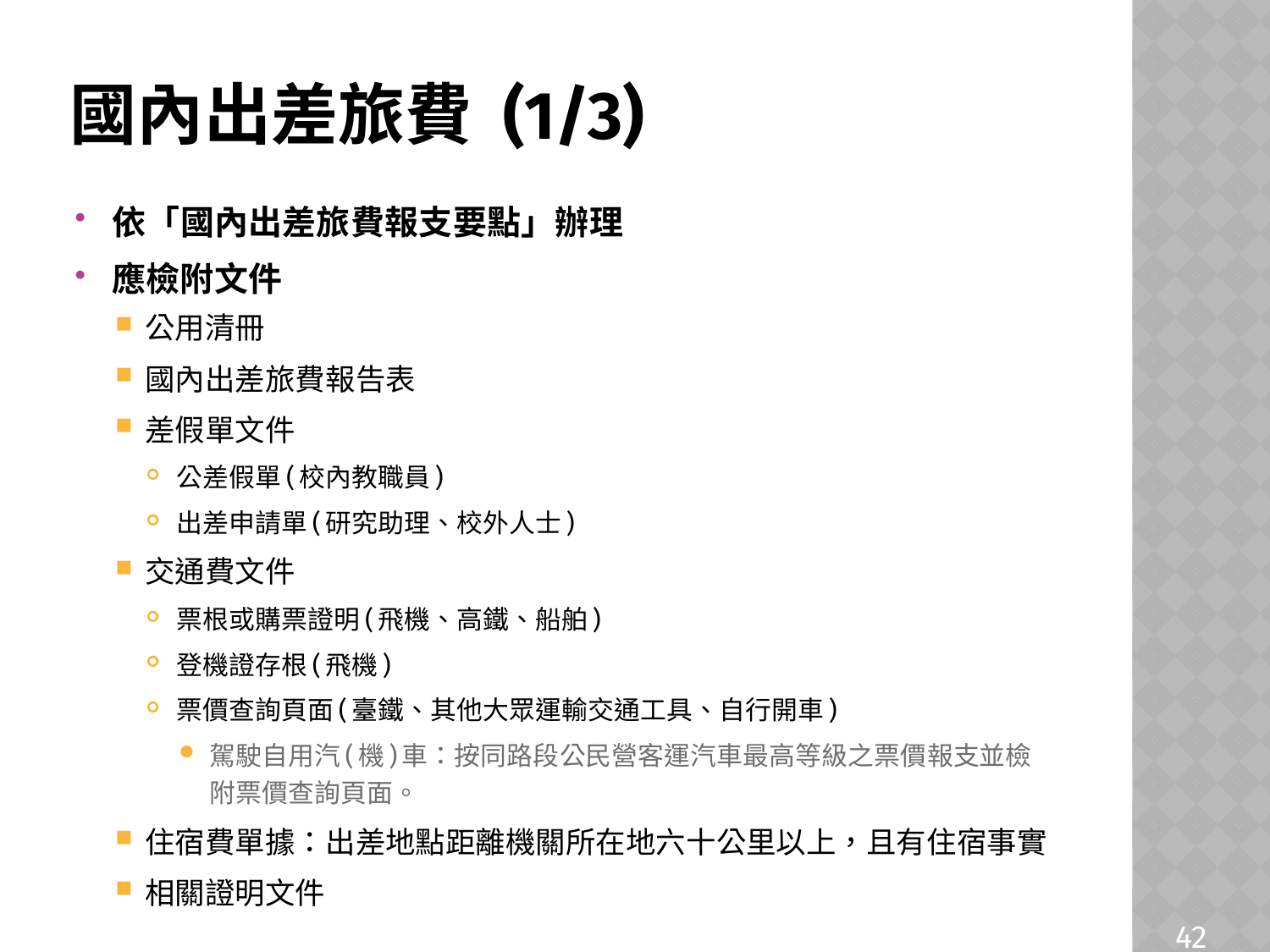

# 國內出差旅費 (1/3)
依「國內出差旅費報支要點」辦理
應檢附文件
公用清冊
國內出差旅費報告表
差假單文件
公差假單(校內教職員)
出差申請單(研究助理、校外人士)
交通費文件
票根或購票證明(飛機、高鐵、船舶)
登機證存根(飛機)
票價查詢頁面(臺鐵、其他大眾運輸交通工具、自行開車)
駕駛自用汽(機)車：按同路段公民營客運汽車最高等級之票價報支並檢附票價查詢頁面。
住宿費單據：出差地點距離機關所在地六十公里以上，且有住宿事實
相關證明文件
42